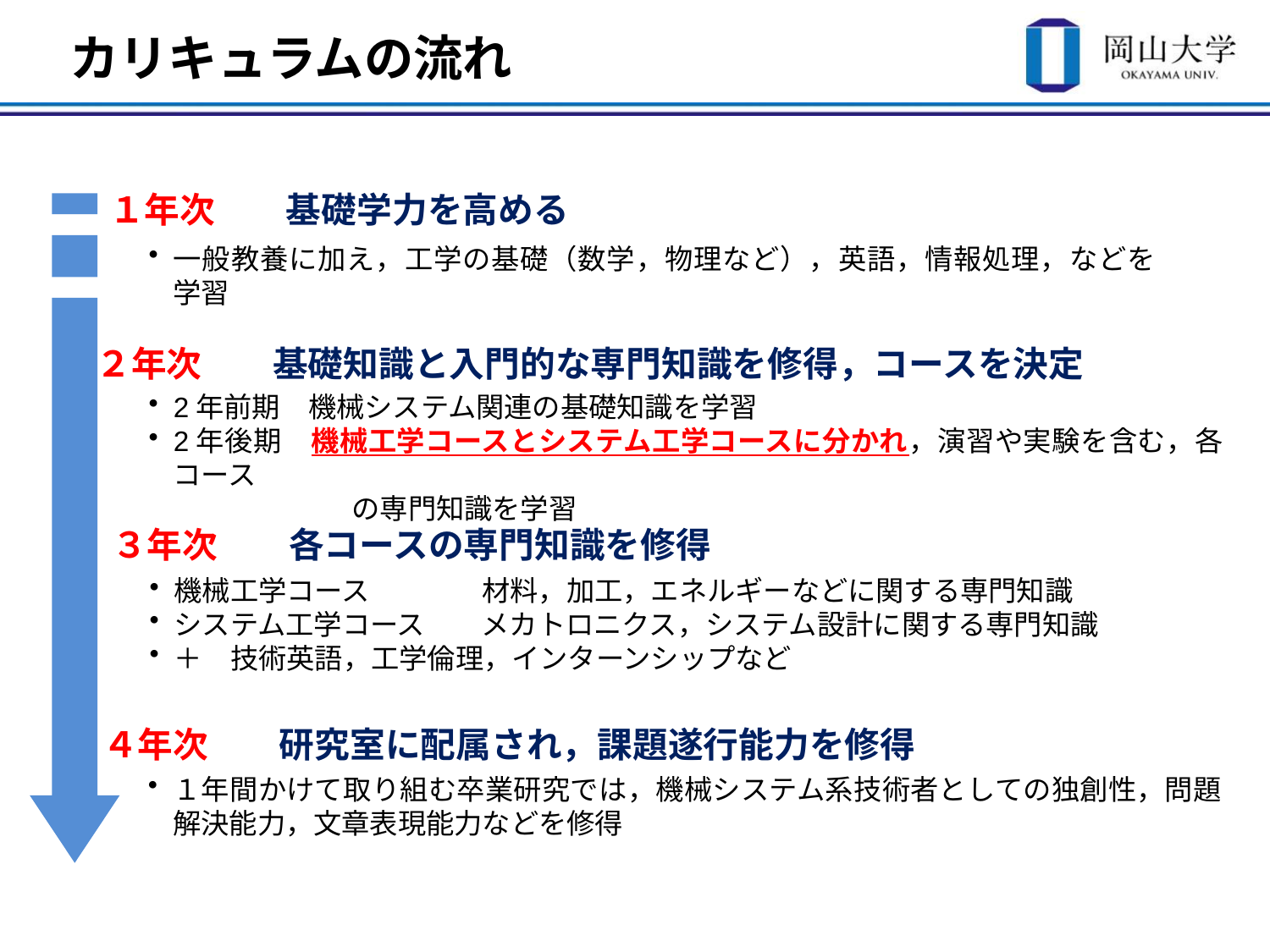

# カリキュラムの流れ
１年次　　基礎学力を高める
一般教養に加え，工学の基礎（数学，物理など），英語，情報処理，などを学習
２年次　　基礎知識と入門的な専門知識を修得，コースを決定
2年前期　機械システム関連の基礎知識を学習
2年後期　機械工学コースとシステム工学コースに分かれ，演習や実験を含む，各コース
　　　　　　　 の専門知識を学習

３年次　　各コースの専門知識を修得
機械工学コース　　　　材料，加工，エネルギーなどに関する専門知識
システム工学コース　　メカトロニクス，システム設計に関する専門知識
＋　技術英語，工学倫理，インターンシップなど
４年次　　研究室に配属され，課題遂行能力を修得
１年間かけて取り組む卒業研究では，機械システム系技術者としての独創性，問題解決能力，文章表現能力などを修得